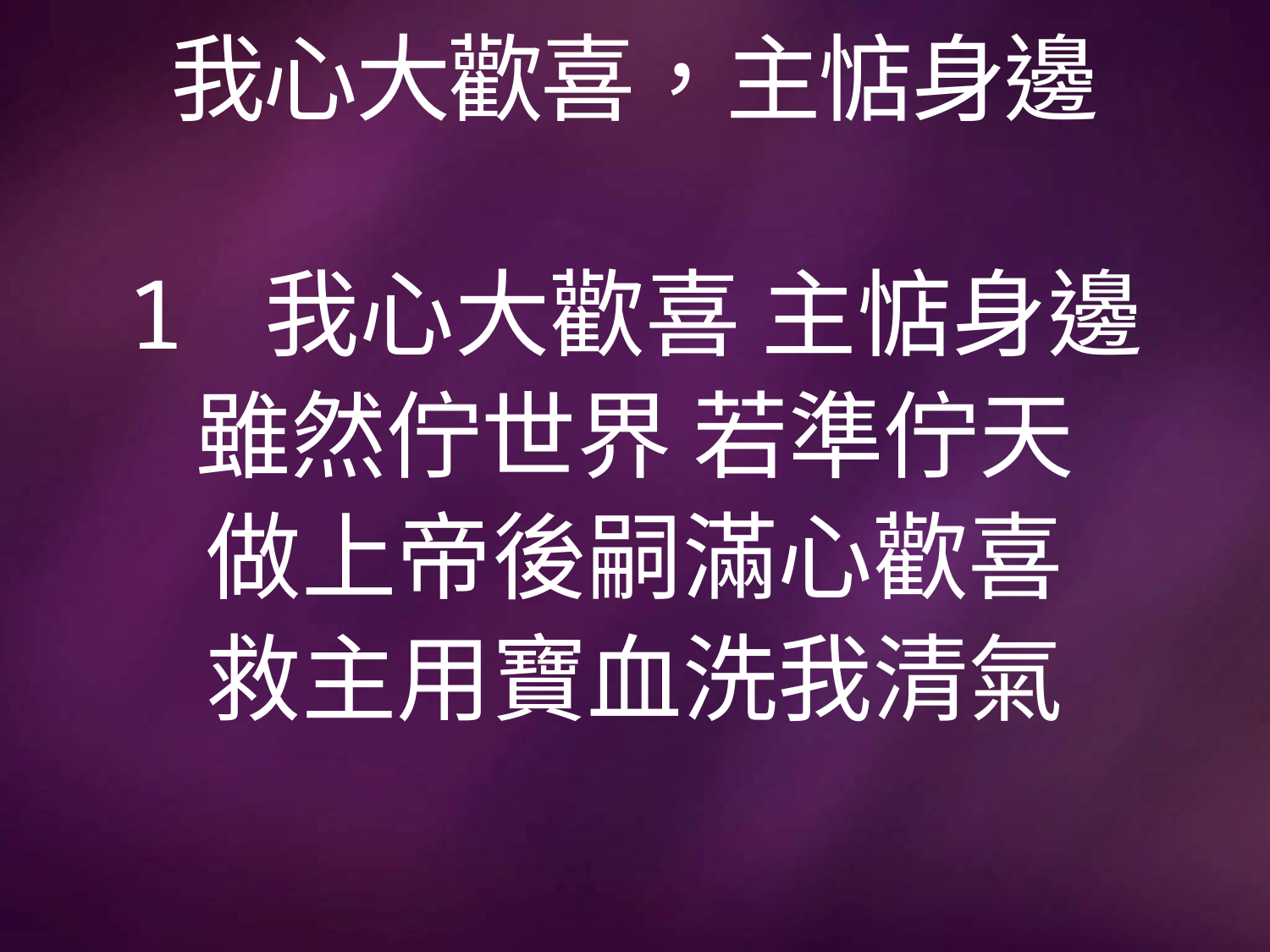

# 我心大歡喜，主惦身邊
1 我心大歡喜 主惦身邊
雖然佇世界 若準佇天
做上帝後嗣滿心歡喜
救主用寶血洗我清氣